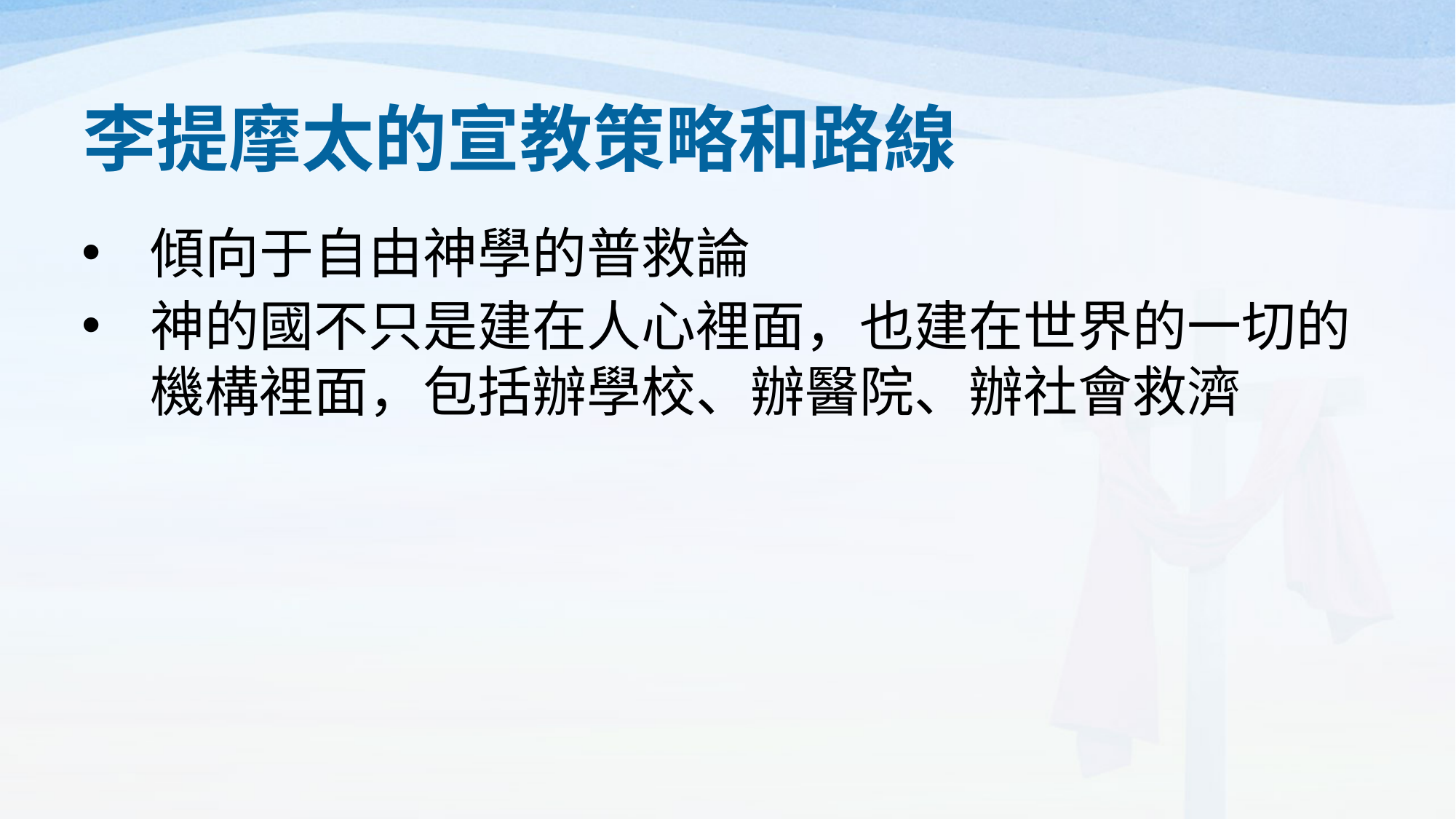

# 李提摩太的宣教策略和路線
傾向于自由神學的普救論
神的國不只是建在人心裡面，也建在世界的一切的機構裡面，包括辦學校、辦醫院、辦社會救濟